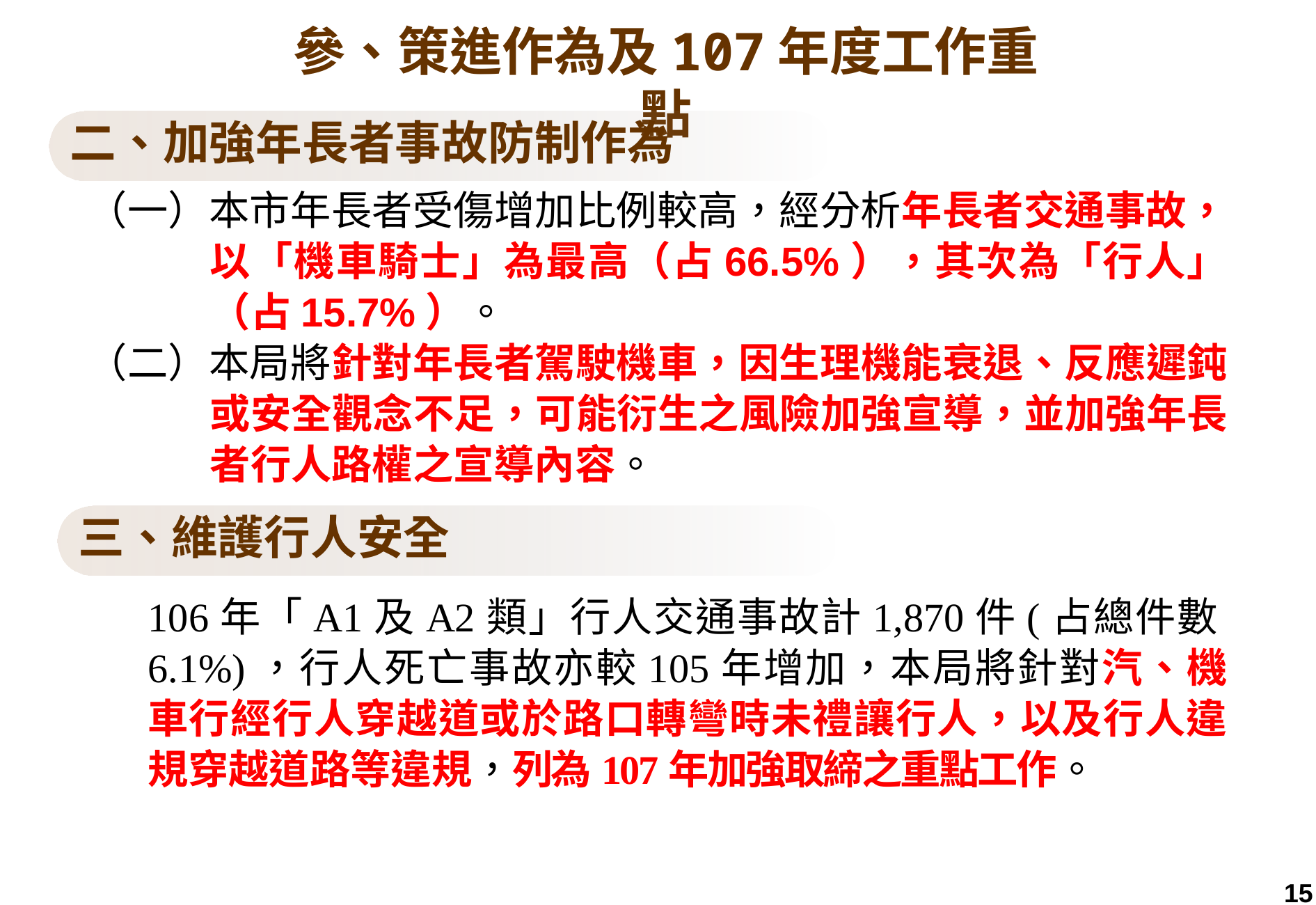

參、策進作為及107年度工作重點

二、加強年長者事故防制作為

（一）本市年長者受傷增加比例較高，經分析年長者交通事故，以「機車騎士」為最高（占66.5%），其次為「行人」 （占15.7%）。
（二）本局將針對年長者駕駛機車，因生理機能衰退、反應遲鈍或安全觀念不足，可能衍生之風險加強宣導，並加強年長者行人路權之宣導內容。

106年「A1及A2類」行人交通事故計1,870件(占總件數6.1%)，行人死亡事故亦較105年增加，本局將針對汽、機車行經行人穿越道或於路口轉彎時未禮讓行人，以及行人違規穿越道路等違規，列為107年加強取締之重點工作。
三、維護行人安全

15